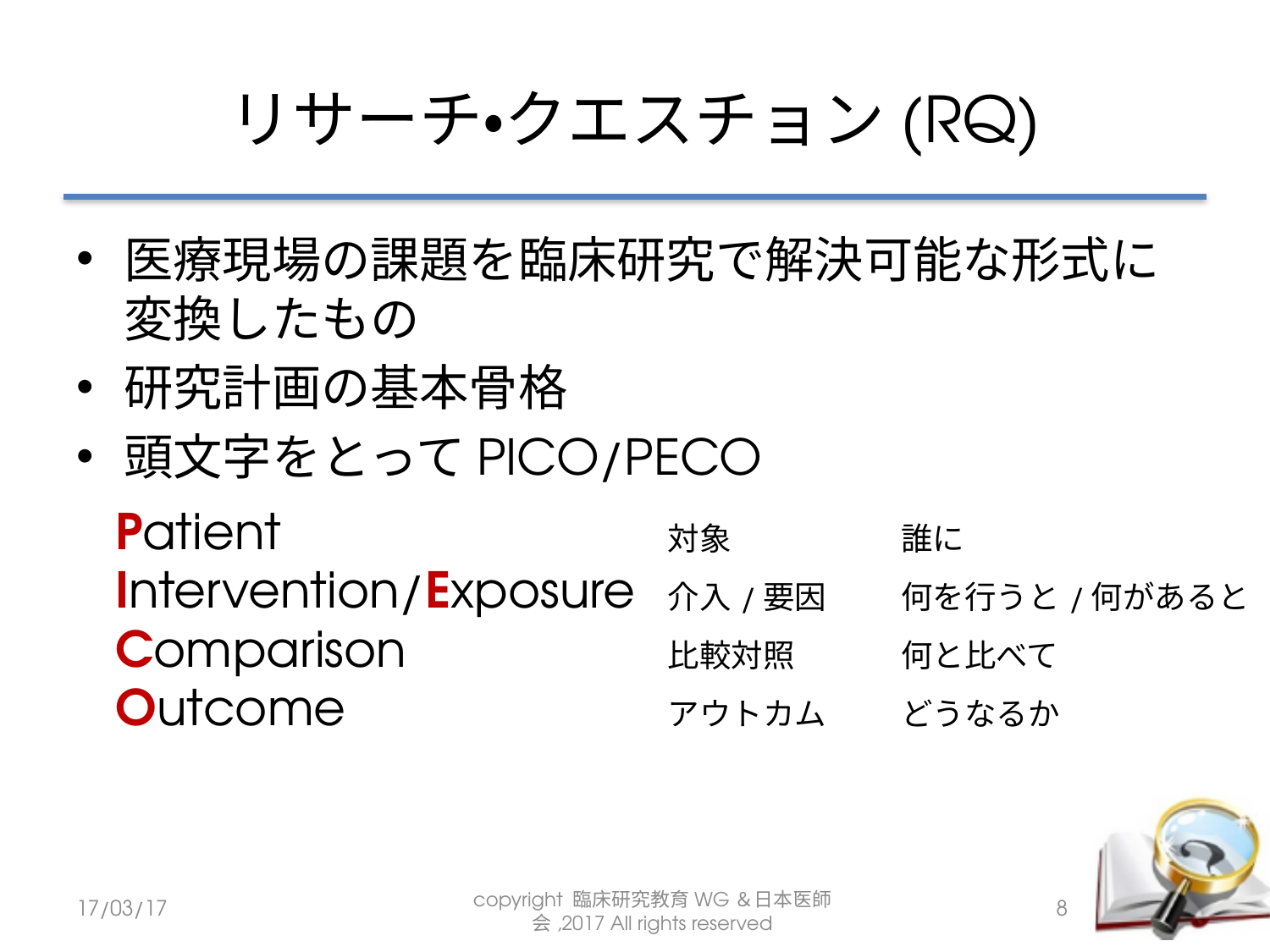

# リサーチ・クエスチョン(RQ)
医療現場の課題を臨床研究で解決可能な形式に変換したもの
研究計画の基本骨格
頭文字をとってPICO/PECO
| Patient | 対象 | 誰に |
| --- | --- | --- |
| Intervention/Exposure | 介入/要因 | 何を行うと/何があると |
| Comparison | 比較対照 | 何と比べて |
| Outcome | アウトカム | どうなるか |
17/03/17
copyright 臨床研究教育WG＆日本医師会,2017 All rights reserved
8